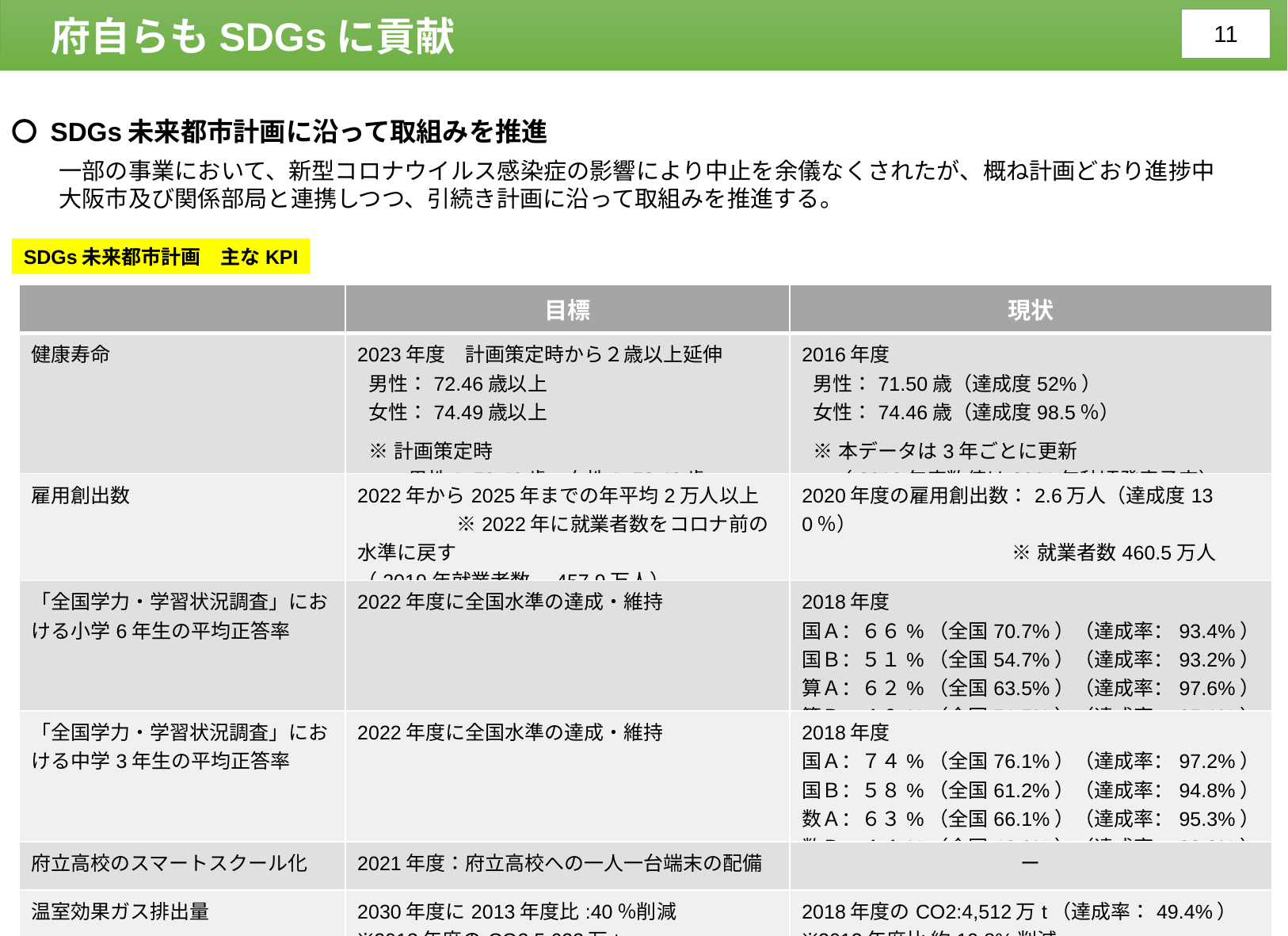

府自らもSDGsに貢献
〇 SDGs未来都市計画に沿って取組みを推進
一部の事業において、新型コロナウイルス感染症の影響により中止を余儀なくされたが、概ね計画どおり進捗中
大阪市及び関係部局と連携しつつ、引続き計画に沿って取組みを推進する。
SDGs未来都市計画　主なKPI
|  | 目標 | 現状 |
| --- | --- | --- |
| 健康寿命 | 2023年度　計画策定時から２歳以上延伸 男性：72.46歳以上 女性：74.49歳以上 ※計画策定時 　　男性：70.46歳、女性：72.49歳 | 2016年度 男性：71.50歳（達成度52%） 女性：74.46歳（達成度98.5％） ※本データは3年ごとに更新 　（2019年度数値は2021年秋頃発表予定） |
| 雇用創出数 | 2022年から2025年までの年平均2万人以上　　　　　※2022年に就業者数をコロナ前の水準に戻す （2019年就業者数　457.9万人） | 2020年度の雇用創出数：2.6万人（達成度130％） ※就業者数460.5万人 |
| 「全国学力・学習状況調査」における小学6年生の平均正答率 | 2022年度に全国水準の達成・維持 | 2018年度 国Ａ：６６%（全国70.7%）（達成率：93.4%） 国Ｂ：５１%（全国54.7%）（達成率：93.2%） 算Ａ：６２%（全国63.5%）（達成率：97.6%） 算Ｂ：４９%（全国51.5%）（達成率：95.1%） |
| 「全国学力・学習状況調査」における中学3年生の平均正答率 | 2022年度に全国水準の達成・維持 | 2018年度 国Ａ：７４%（全国76.1%）（達成率：97.2%） 国Ｂ：５８%（全国61.2%）（達成率：94.8%） 数Ａ：６３%（全国66.1%）（達成率：95.3%） 数Ｂ：４４%（全国46.9%）（達成率：93.8%） |
| 府立高校のスマートスクール化 | 2021年度：府立高校への一人一台端末の配備 | ー |
| 温室効果ガス排出量 | 2030年度に2013年度比:40％削減 ※2013年度のCO2:5,623万t | 2018年度のCO2:4,512万t（達成率：49.4%） ※2013年度比 約19.8%削減 |